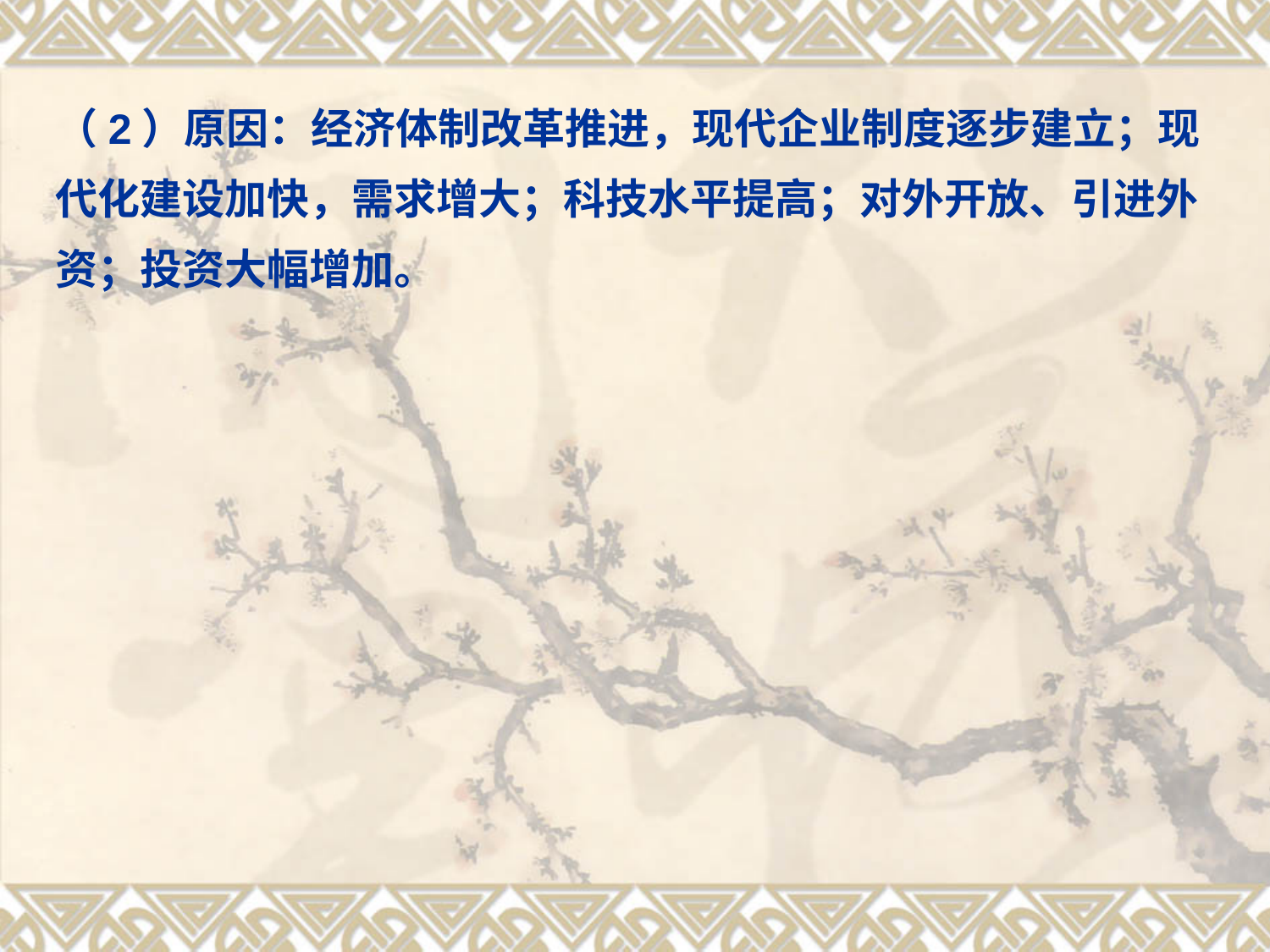

（2）原因：经济体制改革推进，现代企业制度逐步建立；现代化建设加快，需求增大；科技水平提高；对外开放、引进外资；投资大幅增加。